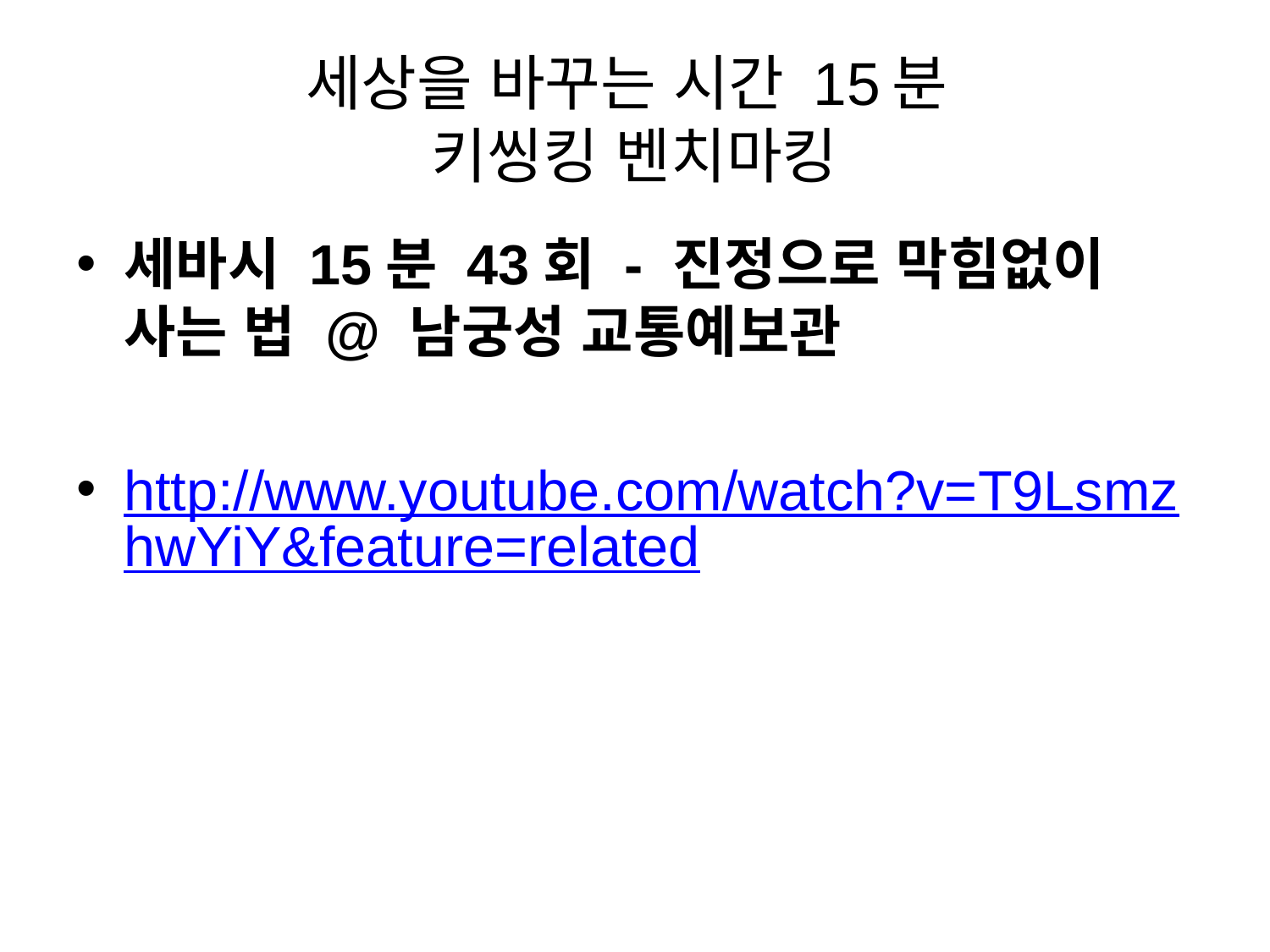

# 세상을 바꾸는 시간 15분 키씽킹 벤치마킹
세바시 15분 43회 - 진정으로 막힘없이 사는 법 @ 남궁성 교통예보관

http://www.youtube.com/watch?v=T9LsmzhwYiY&feature=related